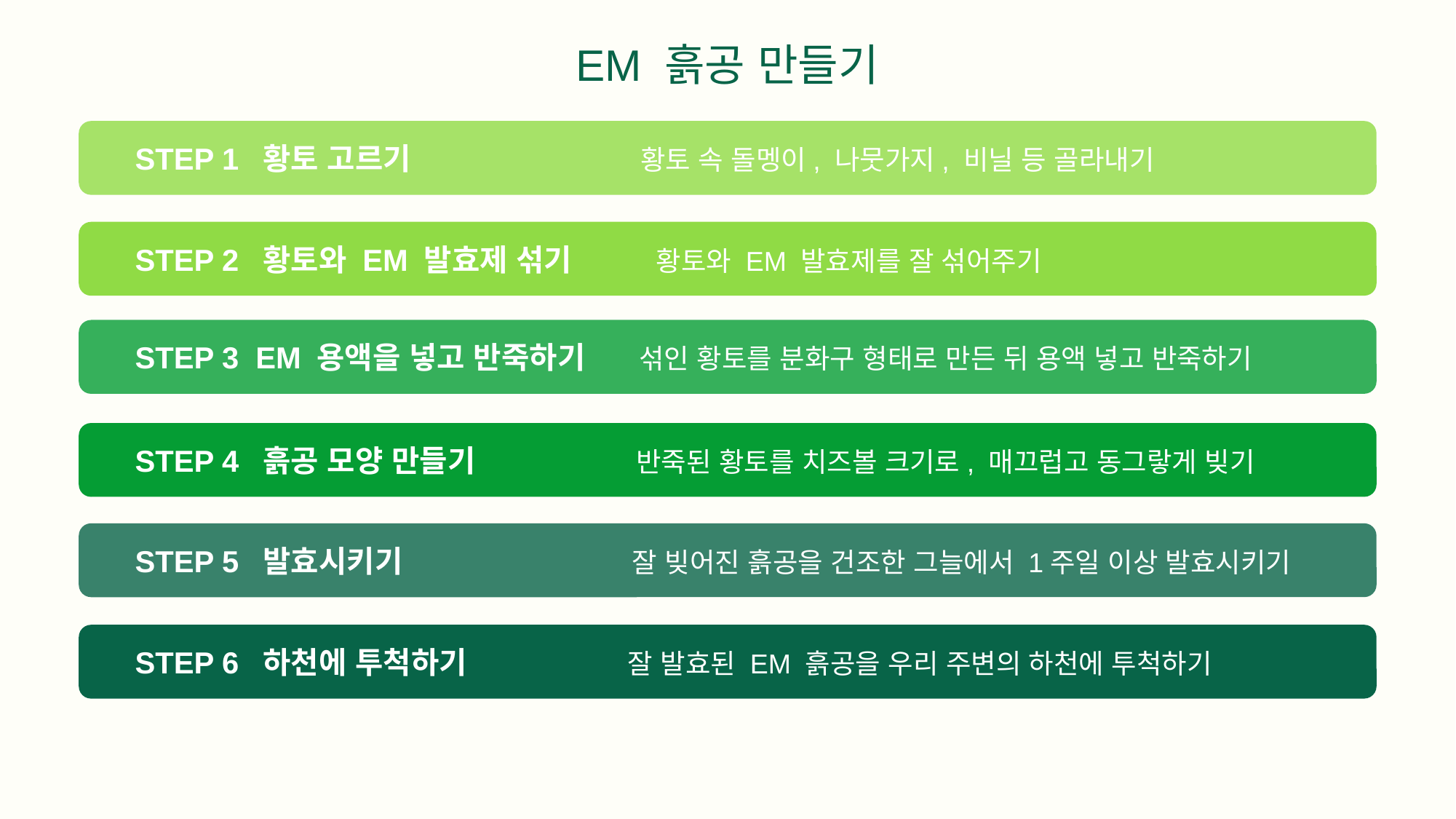

# EM 흙공 만들기
     STEP 1  황토 고르기                              황토 속 돌멩이, 나뭇가지, 비닐 등 골라내기
     STEP 2  황토와 EM 발효제 섞기           황토와 EM 발효제를 잘 섞어주기
     STEP 3  EM 용액을 넣고 반죽하기       섞인 황토를 분화구 형태로 만든 뒤 용액 넣고 반죽하기
     STEP 4  흙공 모양 만들기                     반죽된 황토를 치즈볼 크기로, 매끄럽고 동그랗게 빚기
     STEP 5  발효시키기                              잘 빚어진 흙공을 건조한 그늘에서 1주일 이상 발효시키기
     STEP 6  하천에 투척하기                     잘 발효된 EM 흙공을 우리 주변의 하천에 투척하기